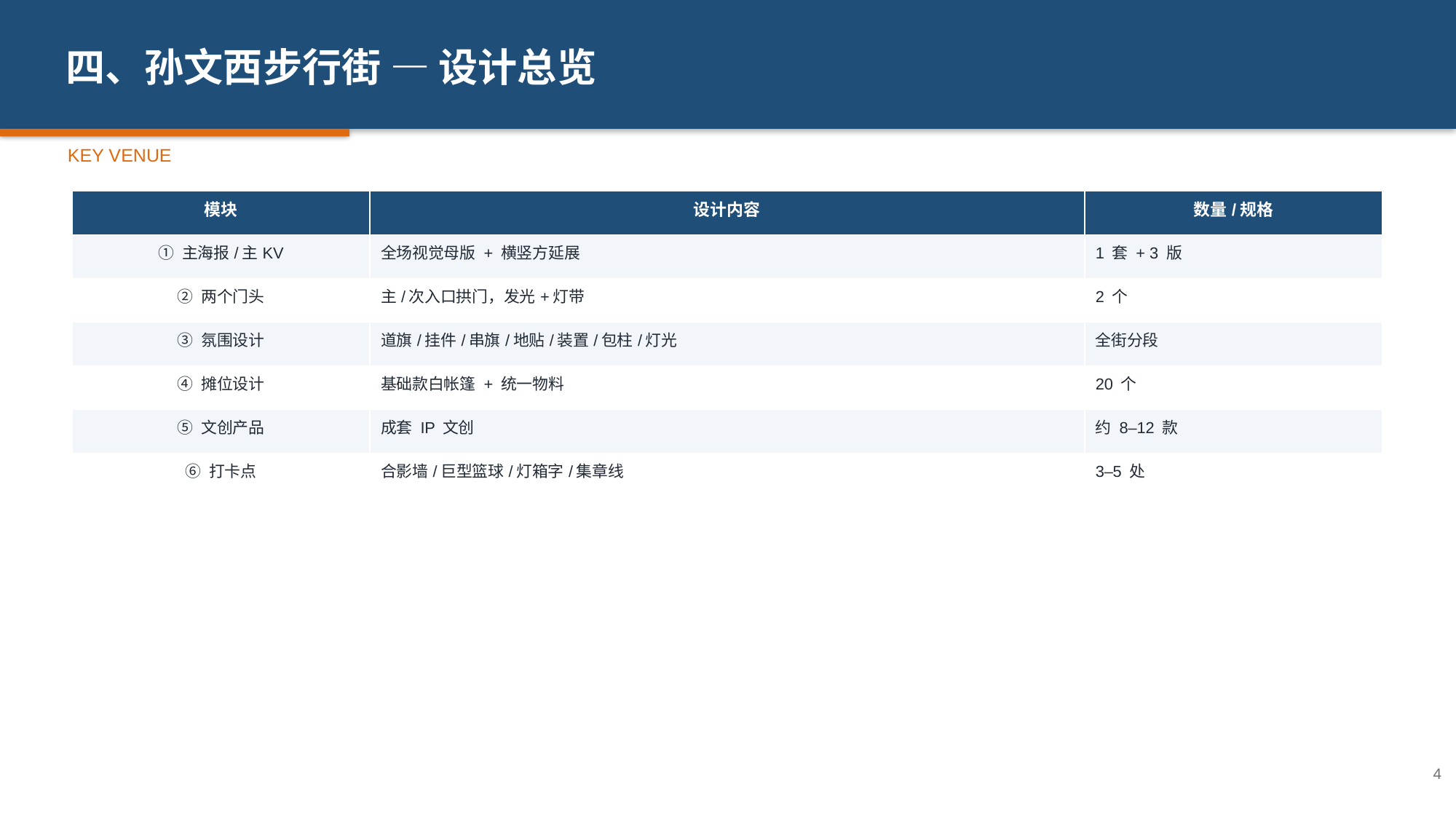

四、孙文西步行街 — 设计总览

KEY VENUE
| 模块 | 设计内容 | 数量/规格 |
| --- | --- | --- |
| ① 主海报/主KV | 全场视觉母版 + 横竖方延展 | 1 套 + 3 版 |
| ② 两个门头 | 主/次入口拱门，发光+灯带 | 2 个 |
| ③ 氛围设计 | 道旗/挂件/串旗/地贴/装置/包柱/灯光 | 全街分段 |
| ④ 摊位设计 | 基础款白帐篷 + 统一物料 | 20 个 |
| ⑤ 文创产品 | 成套 IP 文创 | 约 8–12 款 |
| ⑥ 打卡点 | 合影墙/巨型篮球/灯箱字/集章线 | 3–5 处 |
4